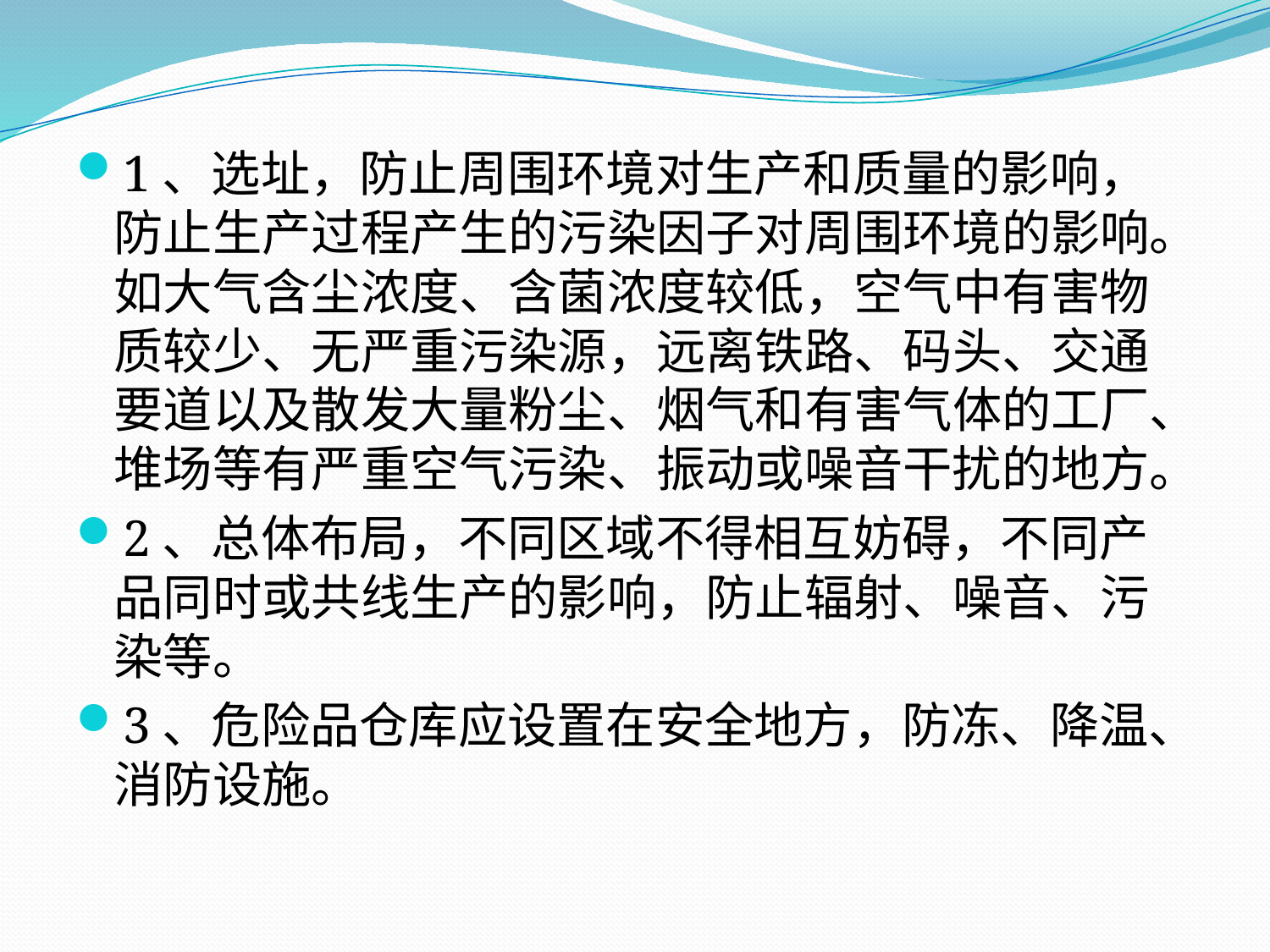

1、选址，防止周围环境对生产和质量的影响，防止生产过程产生的污染因子对周围环境的影响。如大气含尘浓度、含菌浓度较低，空气中有害物质较少、无严重污染源，远离铁路、码头、交通要道以及散发大量粉尘、烟气和有害气体的工厂、堆场等有严重空气污染、振动或噪音干扰的地方。
2、总体布局，不同区域不得相互妨碍，不同产品同时或共线生产的影响，防止辐射、噪音、污染等。
3、危险品仓库应设置在安全地方，防冻、降温、消防设施。